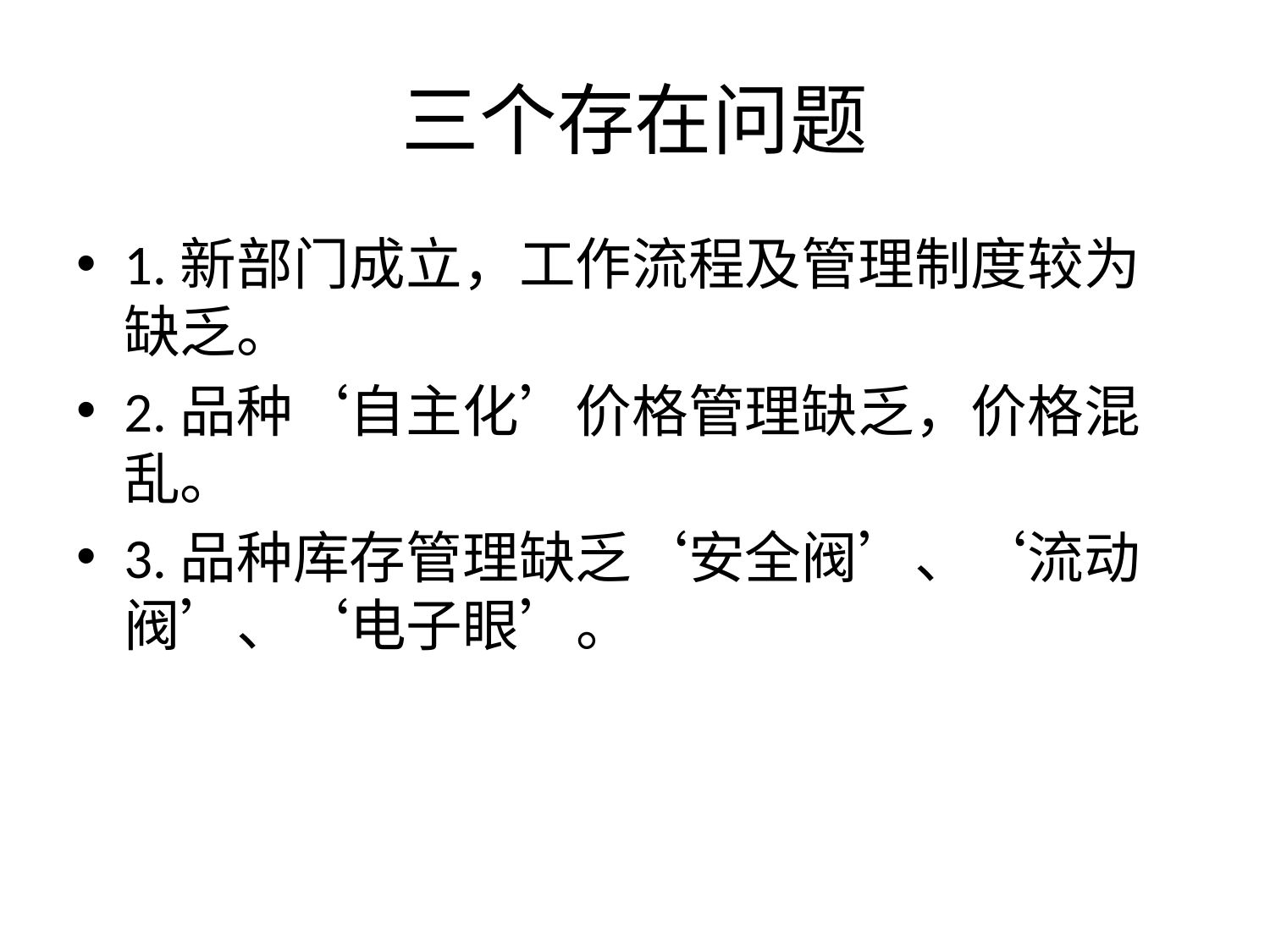

# 三个存在问题
1.新部门成立，工作流程及管理制度较为缺乏。
2.品种‘自主化’价格管理缺乏，价格混乱。
3.品种库存管理缺乏‘安全阀’、‘流动阀’、‘电子眼’。